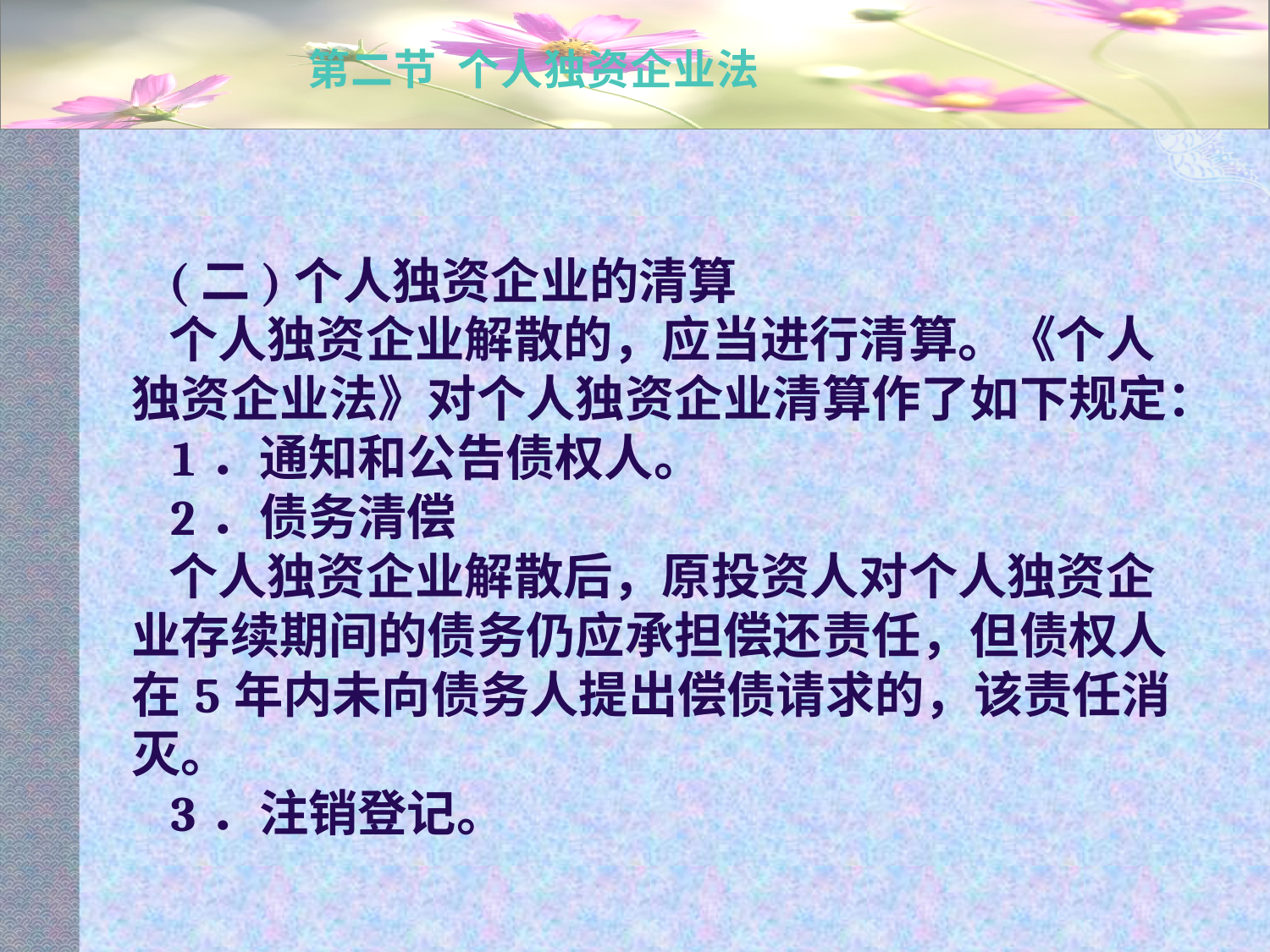

# 第二节  个人独资企业法
(二)个人独资企业的清算
个人独资企业解散的，应当进行清算。《个人独资企业法》对个人独资企业清算作了如下规定：
1．通知和公告债权人。
2．债务清偿
个人独资企业解散后，原投资人对个人独资企业存续期间的债务仍应承担偿还责任，但债权人在5年内未向债务人提出偿债请求的，该责任消灭。
3．注销登记。